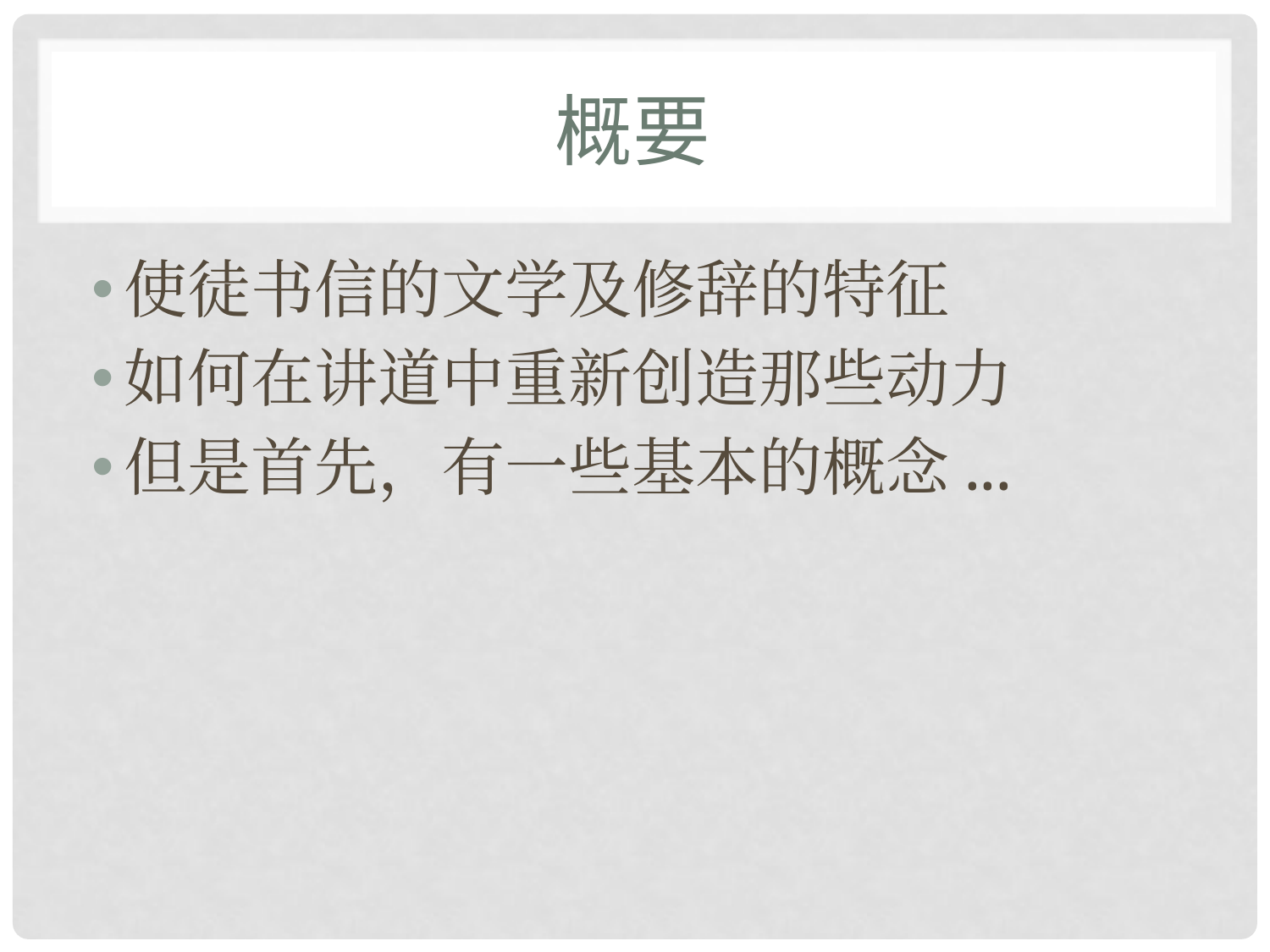

# 概要
使徒书信的文学及修辞的特征
如何在讲道中重新创造那些动力
但是首先，有一些基本的概念...